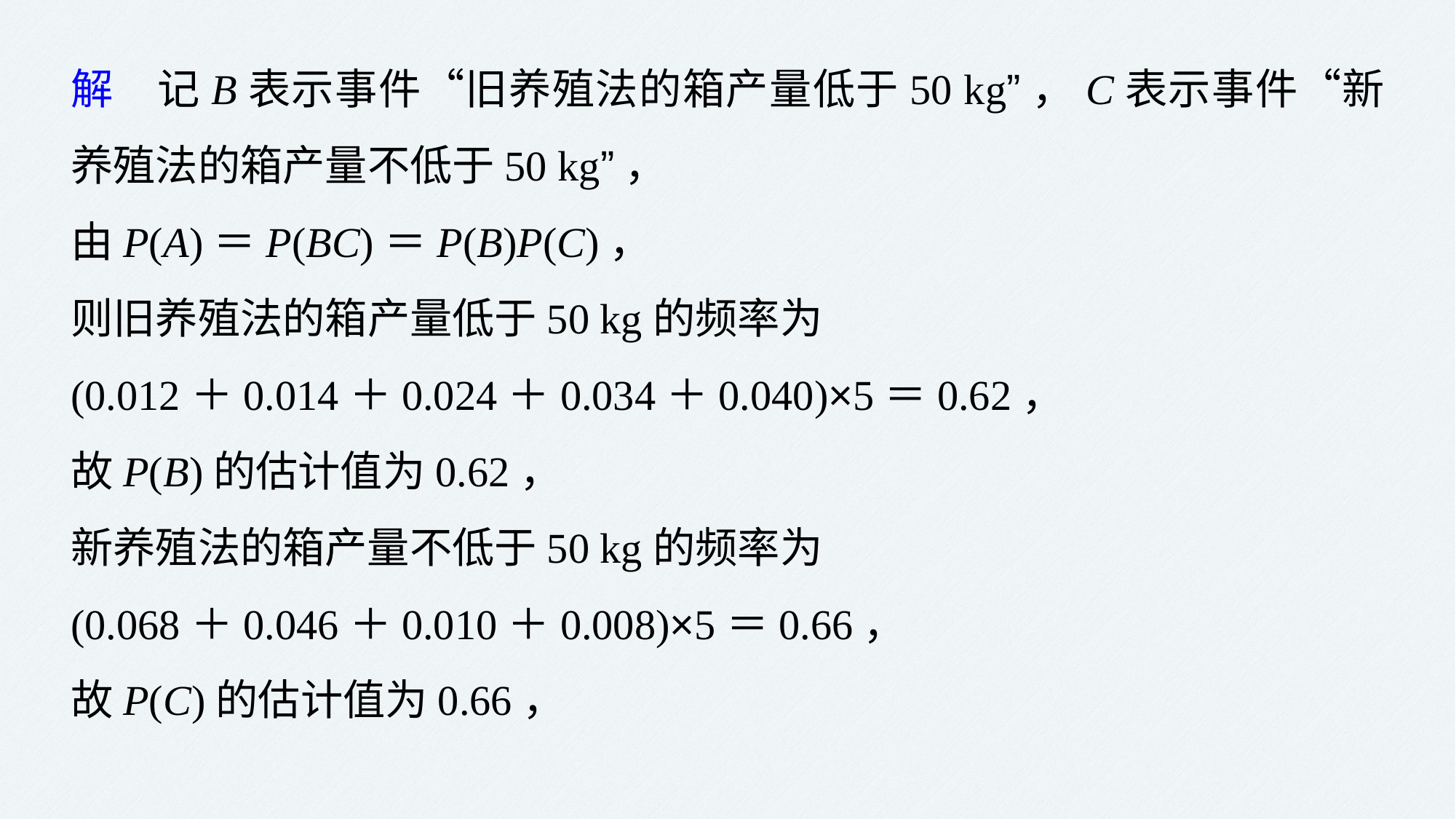

解　记B表示事件“旧养殖法的箱产量低于50 kg”，C表示事件“新养殖法的箱产量不低于50 kg”，
由P(A)＝P(BC)＝P(B)P(C)，
则旧养殖法的箱产量低于50 kg的频率为
(0.012＋0.014＋0.024＋0.034＋0.040)×5＝0.62，
故P(B)的估计值为0.62，
新养殖法的箱产量不低于50 kg的频率为
(0.068＋0.046＋0.010＋0.008)×5＝0.66，
故P(C)的估计值为0.66，